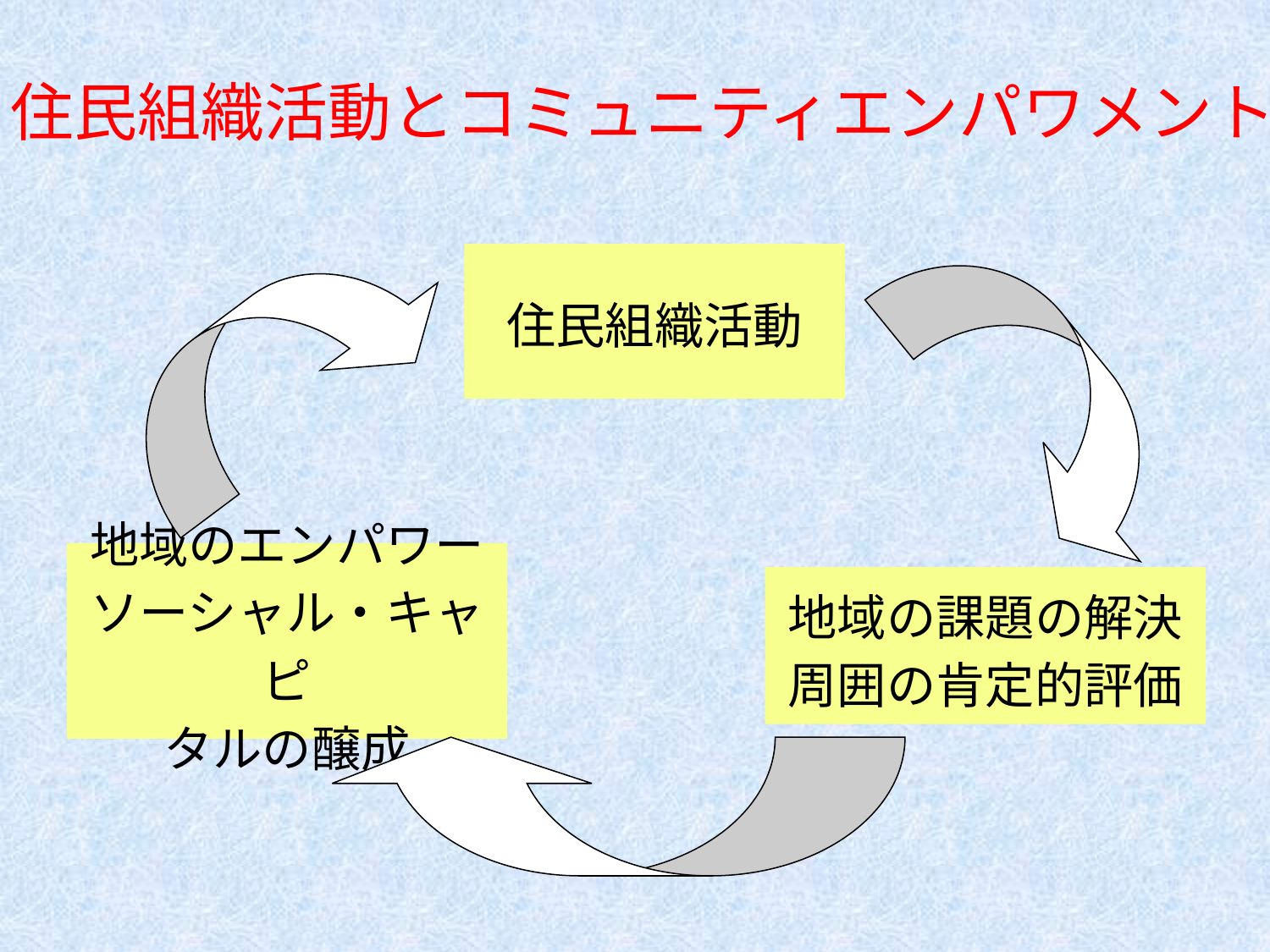

住民組織活動とコミュニティエンパワメント
住民組織活動

地域のエンパワー
ソーシャル・キャピ
タルの醸成
地域の課題の解決周囲の肯定的評価